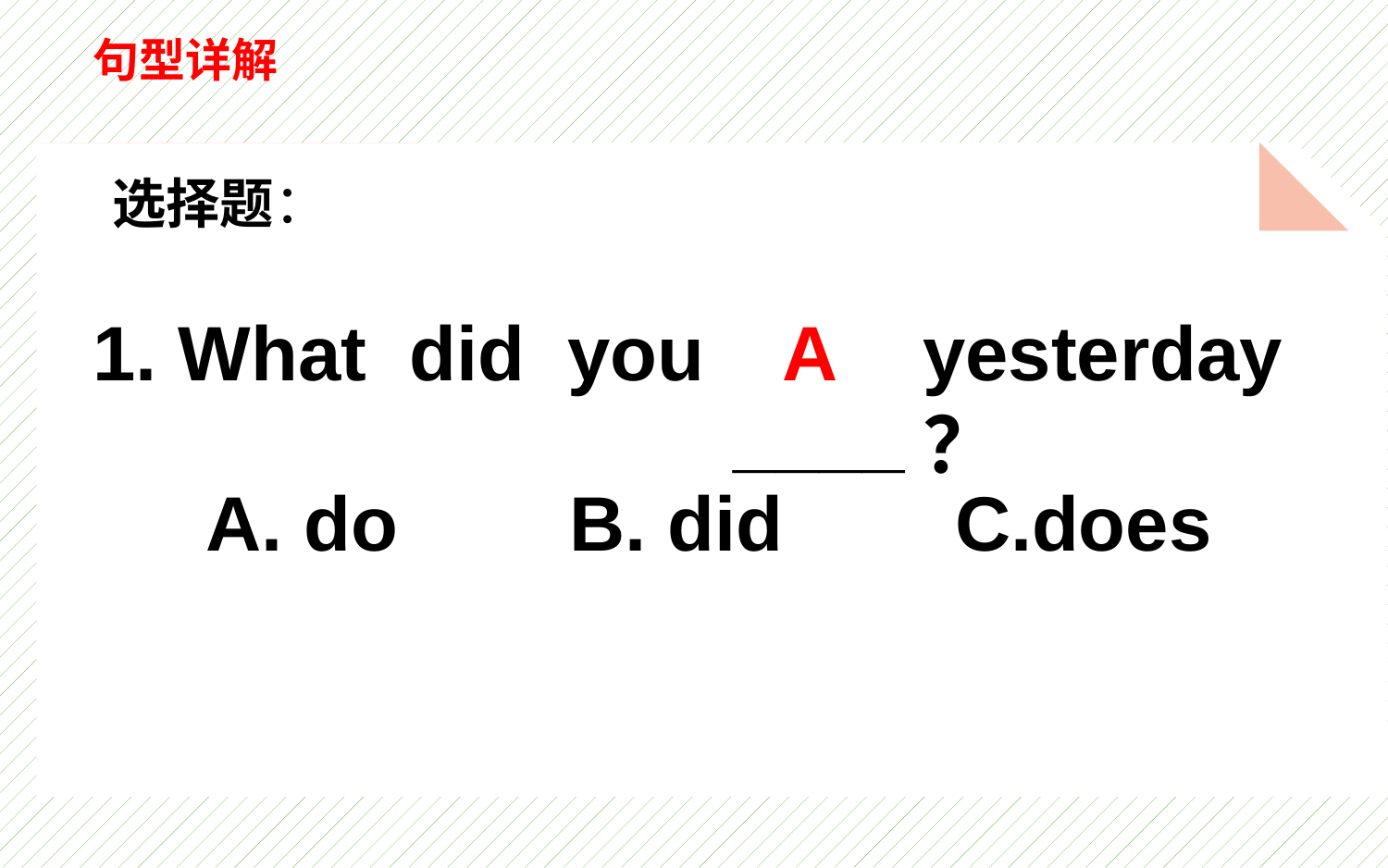

句型详解
xuxuanze

选择题：
 ____
1. What  did  you
 A
yesterday ？
A. do        B. did        C.does